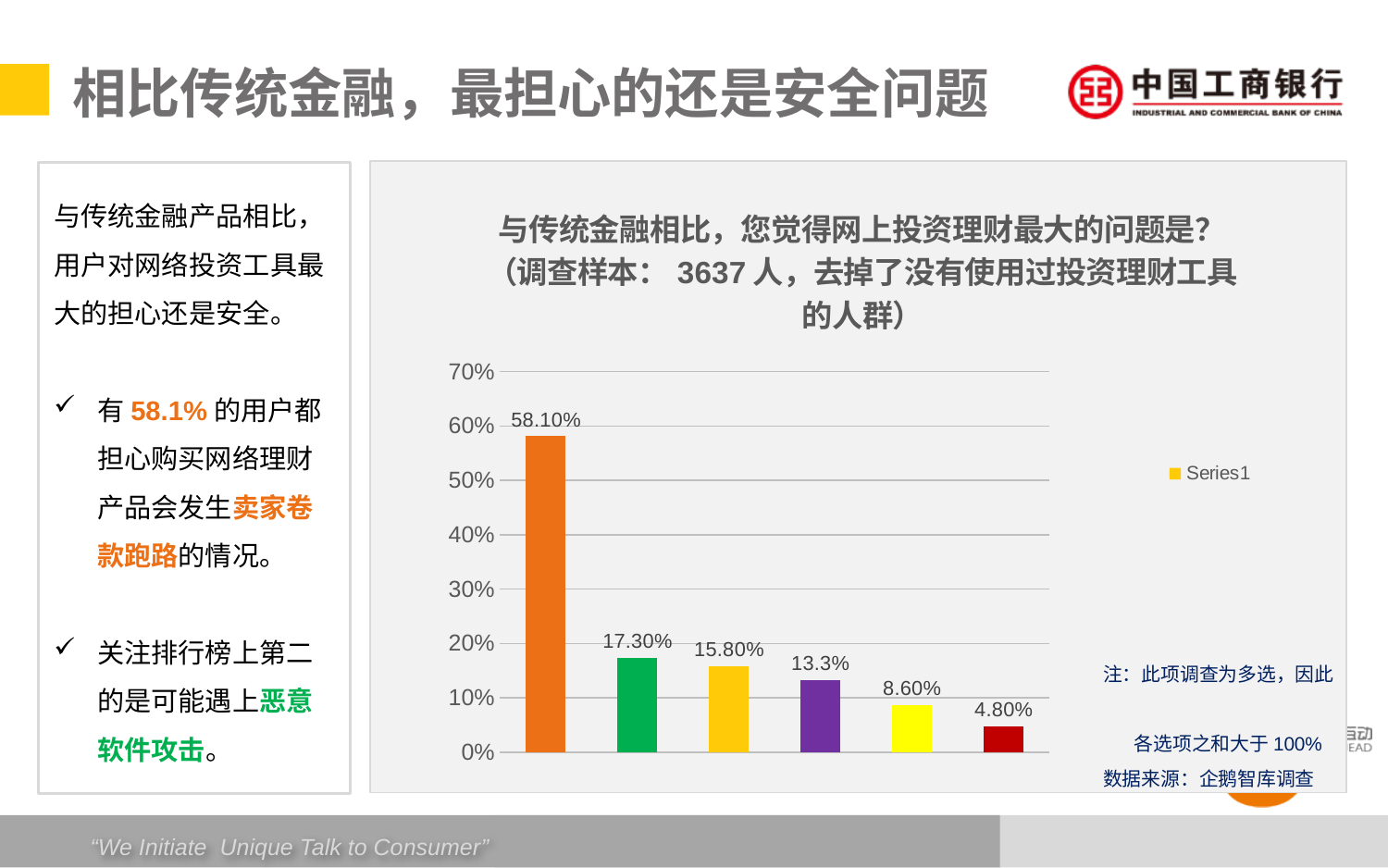

# 相比传统金融，最担心的还是安全问题

### Chart: 与传统金融相比，您觉得网上投资理财最大的问题是？
（调查样本：3637人，去掉了没有使用过投资理财工具的人群）

| Category |  |
|---|---|
| 担心卖家卷款跑路 | 0.581 |
| 担心恶意软件 | 0.173 |
| 缺乏专人提供投资建议 | 0.158 |
| 利息没有明显优势 | 0.133 |
| 可选方案少，不能满足需求 | 0.086 |
| 其他 | 0.048 |
与传统金融产品相比，用户对网络投资工具最大的担心还是安全。

有58.1%的用户都担心购买网络理财产品会发生卖家卷款跑路的情况。

关注排行榜上第二的是可能遇上恶意软件攻击。

注：此项调查为多选，因此
      各选项之和大于100%
数据来源：企鹅智库调查